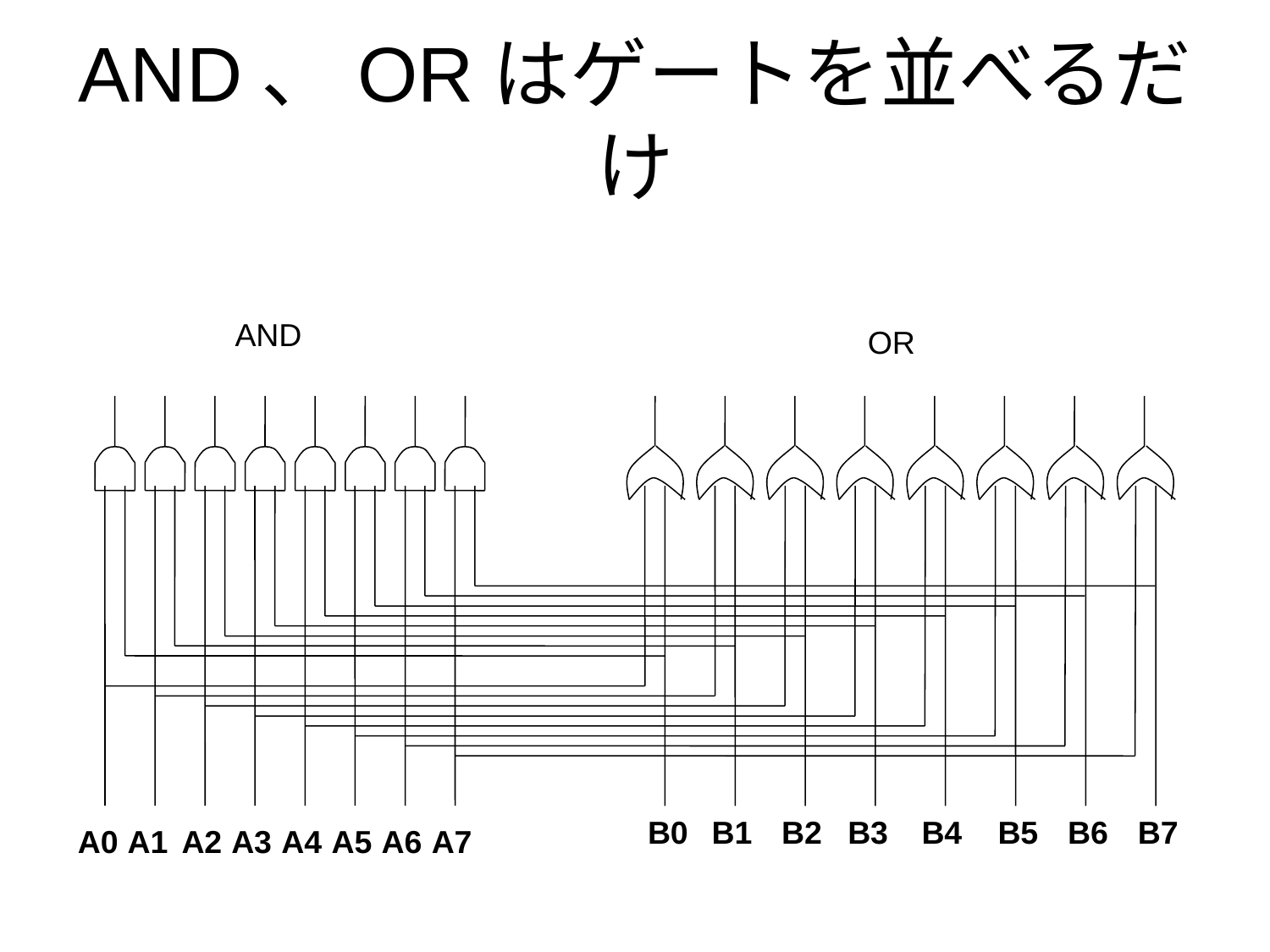

# AND、ORはゲートを並べるだけ
AND
OR

B0
B1
B2
B3
B4
B5
B6
B7
A0
A1
A2
A3
A4
A5
A6
A7